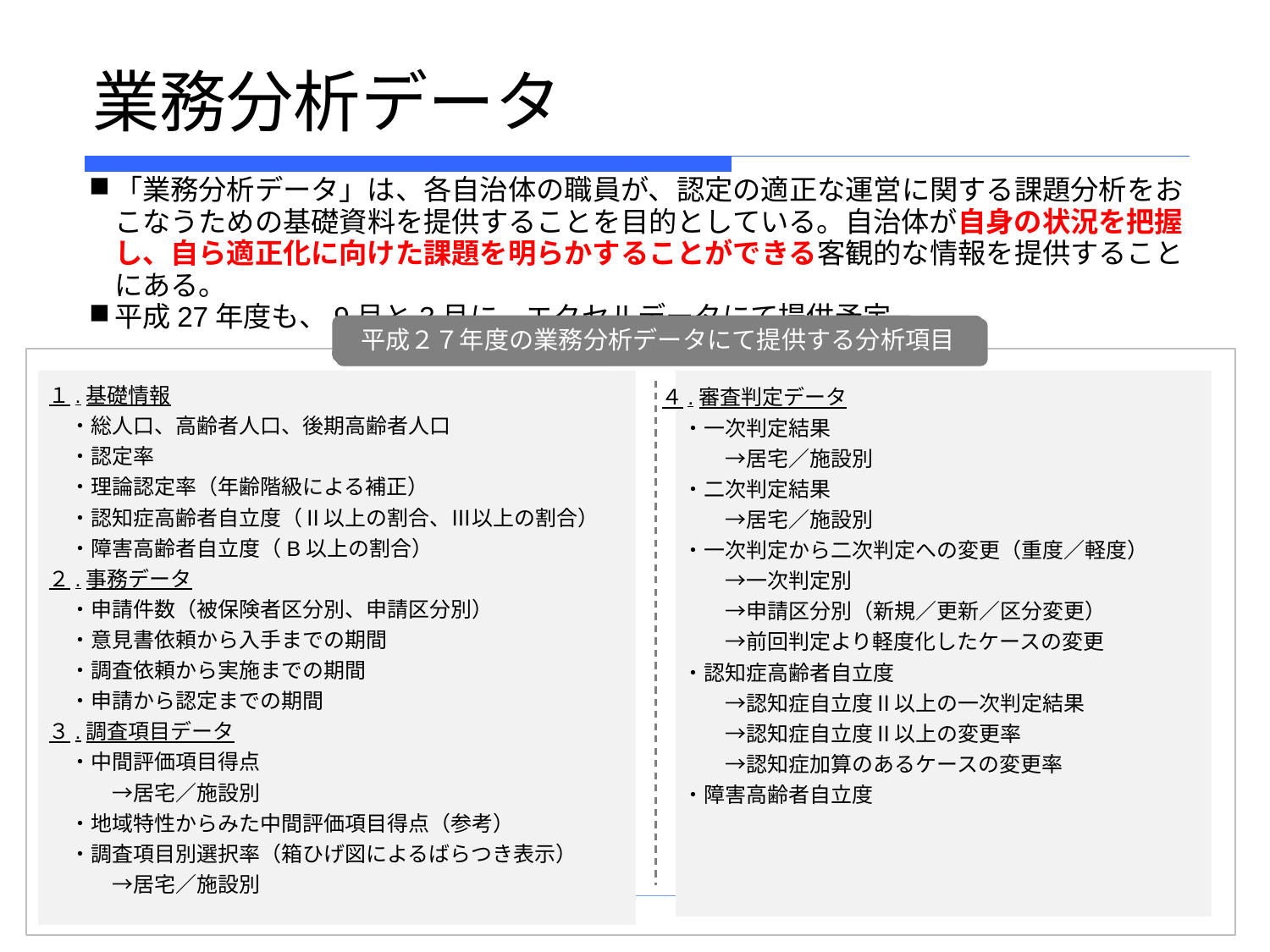

# 業務分析データ
「業務分析データ」は、各自治体の職員が、認定の適正な運営に関する課題分析をおこなうための基礎資料を提供することを目的としている。自治体が自身の状況を把握し、自ら適正化に向けた課題を明らかすることができる客観的な情報を提供することにある。
平成27年度も、9月と3月に、エクセルデータにて提供予定。
平成２７年度の業務分析データにて提供する分析項目

１.基礎情報
　・総人口、高齢者人口、後期高齢者人口
　・認定率
　・理論認定率（年齢階級による補正）
　・認知症高齢者自立度（Ⅱ以上の割合、Ⅲ以上の割合）
　・障害高齢者自立度（B以上の割合）
２.事務データ
　・申請件数（被保険者区分別、申請区分別）
　・意見書依頼から入手までの期間
　・調査依頼から実施までの期間
　・申請から認定までの期間
３.調査項目データ
　・中間評価項目得点
　　　→居宅／施設別
　・地域特性からみた中間評価項目得点（参考）
　・調査項目別選択率（箱ひげ図によるばらつき表示）
　　　→居宅／施設別
４.審査判定データ
　・一次判定結果
　　　→居宅／施設別
　・二次判定結果
　　　→居宅／施設別
　・一次判定から二次判定への変更（重度／軽度）
　　　→一次判定別
　　　→申請区分別（新規／更新／区分変更）
　　　→前回判定より軽度化したケースの変更
　・認知症高齢者自立度
　　　→認知症自立度Ⅱ以上の一次判定結果
　　　→認知症自立度Ⅱ以上の変更率
　　　→認知症加算のあるケースの変更率
　・障害高齢者自立度